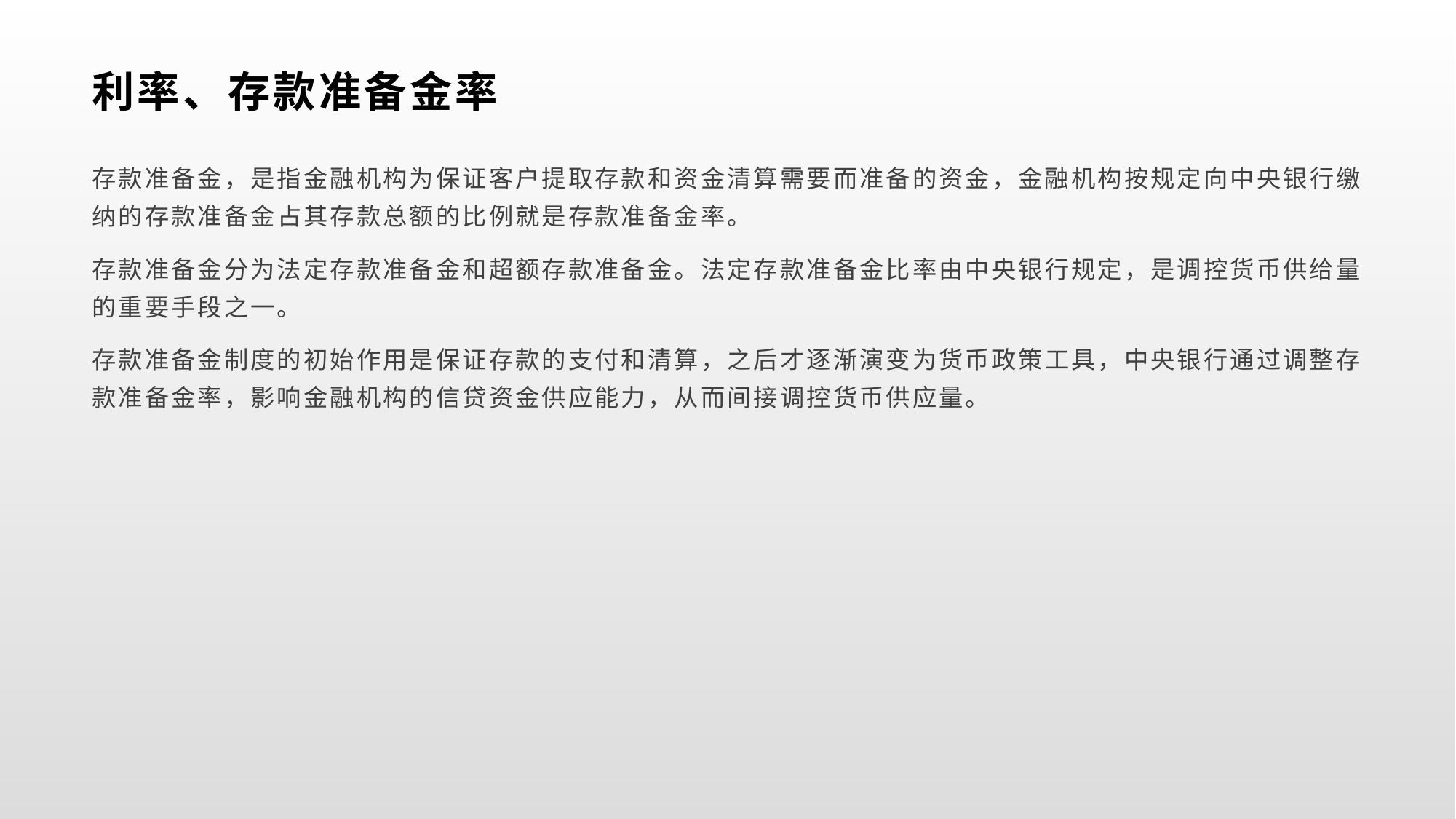

# 利率、存款准备金率
存款准备金，是指金融机构为保证客户提取存款和资金清算需要而准备的资金，金融机构按规定向中央银行缴纳的存款准备金占其存款总额的比例就是存款准备金率。
存款准备金分为法定存款准备金和超额存款准备金。法定存款准备金比率由中央银行规定，是调控货币供给量的重要手段之一。
存款准备金制度的初始作用是保证存款的支付和清算，之后才逐渐演变为货币政策工具，中央银行通过调整存款准备金率，影响金融机构的信贷资金供应能力，从而间接调控货币供应量。